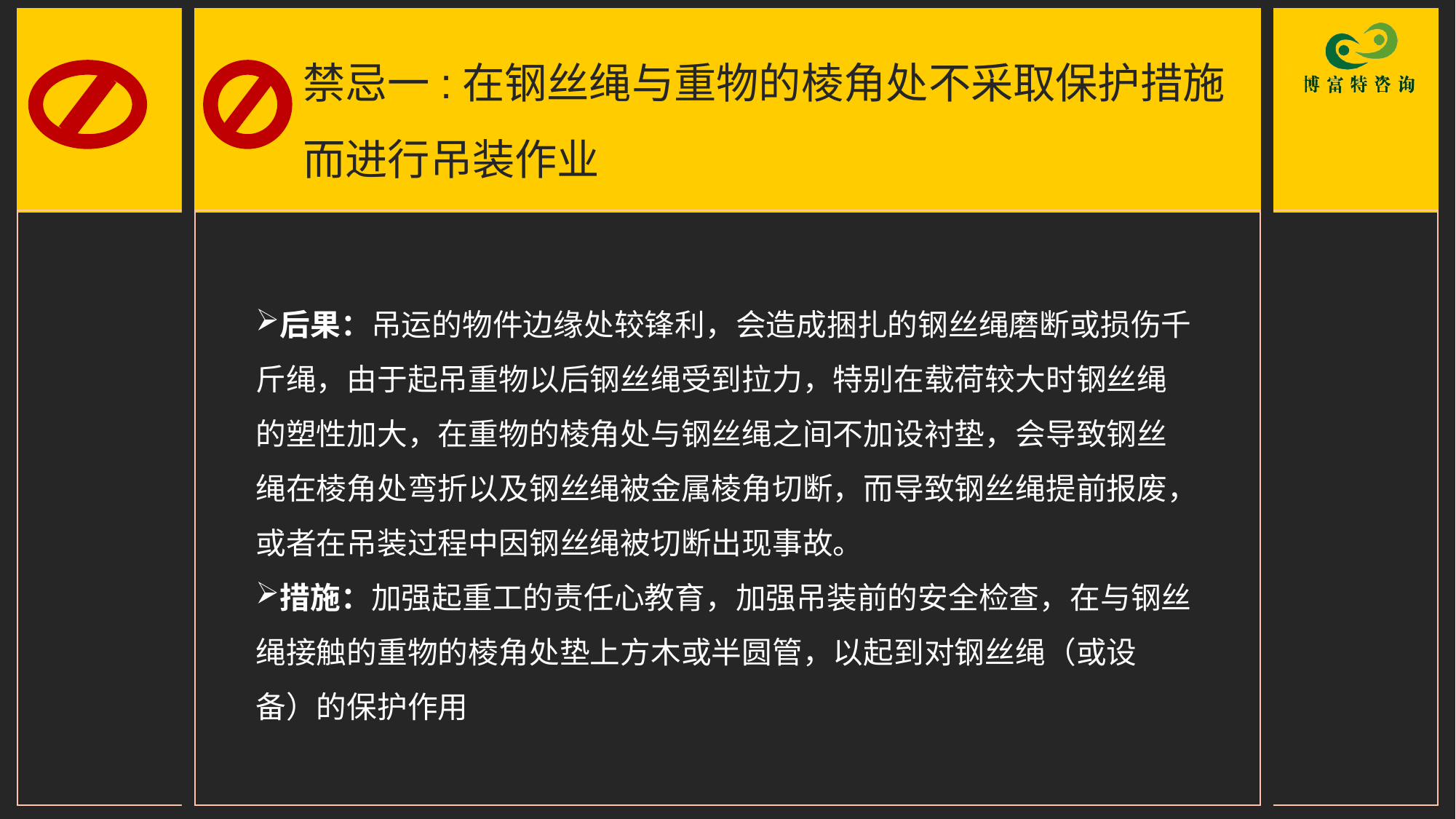

禁忌一:在钢丝绳与重物的棱角处不采取保护措施而进行吊装作业

后果：吊运的物件边缘处较锋利，会造成捆扎的钢丝绳磨断或损伤千斤绳，由于起吊重物以后钢丝绳受到拉力，特别在载荷较大时钢丝绳的塑性加大，在重物的棱角处与钢丝绳之间不加设衬垫，会导致钢丝绳在棱角处弯折以及钢丝绳被金属棱角切断，而导致钢丝绳提前报废，或者在吊装过程中因钢丝绳被切断出现事故。
措施：加强起重工的责任心教育，加强吊装前的安全检查，在与钢丝绳接触的重物的棱角处垫上方木或半圆管，以起到对钢丝绳（或设备）的保护作用